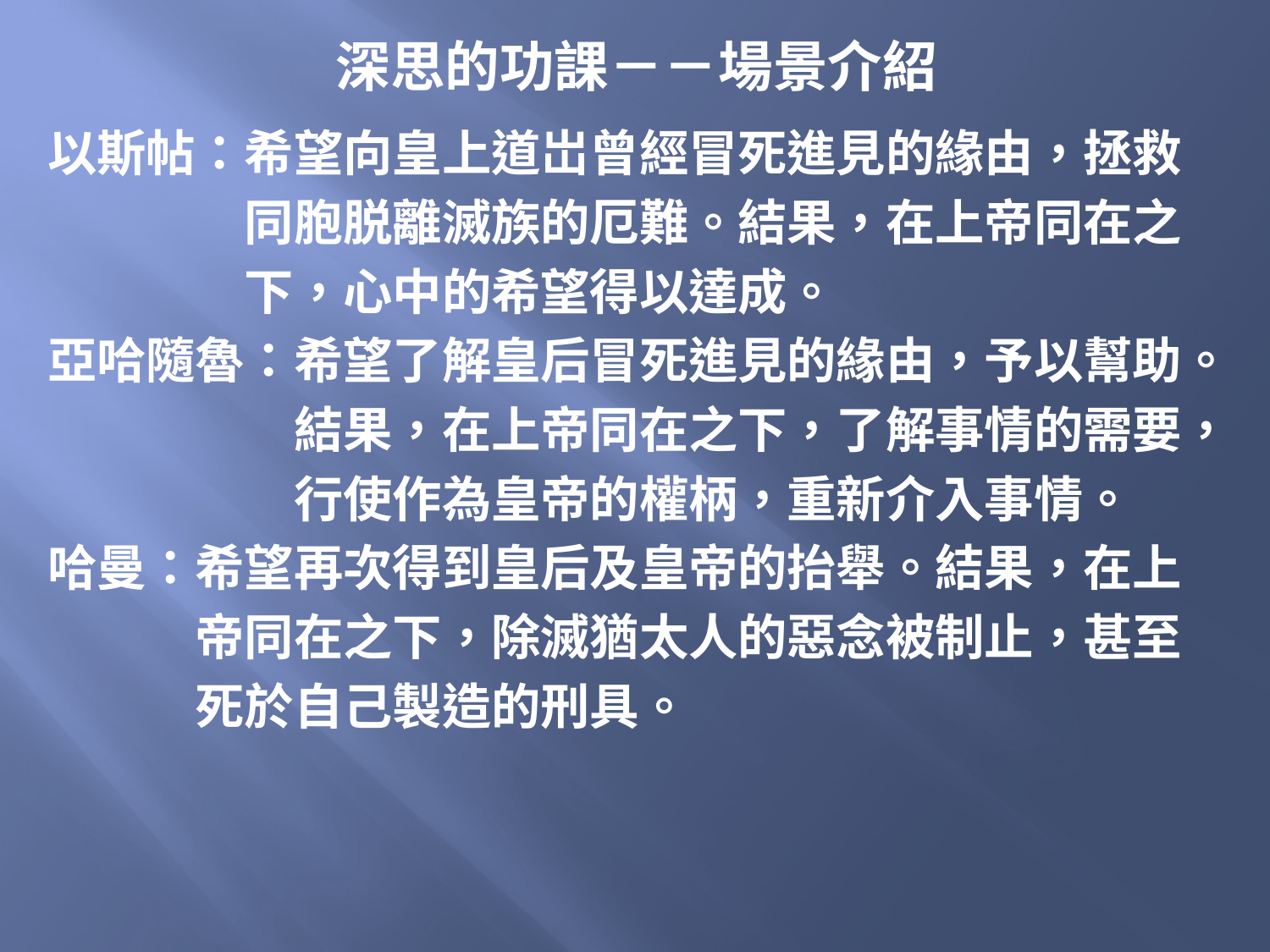

# 深思的功課－－場景介紹
以斯帖：希望向皇上道岀曾經冒死進見的緣由，拯救
　　　　同胞脱離滅族的厄難。結果，在上帝同在之
　　　　下，心中的希望得以達成。
亞哈隨魯：希望了解皇后冒死進見的緣由，予以幫助。
　　　　　結果，在上帝同在之下，了解事情的需要，
　　　　　行使作為皇帝的權柄，重新介入事情。
哈曼：希望再次得到皇后及皇帝的抬舉。結果，在上
　　　帝同在之下，除滅猶太人的惡念被制止，甚至
　　　死於自己製造的刑具。